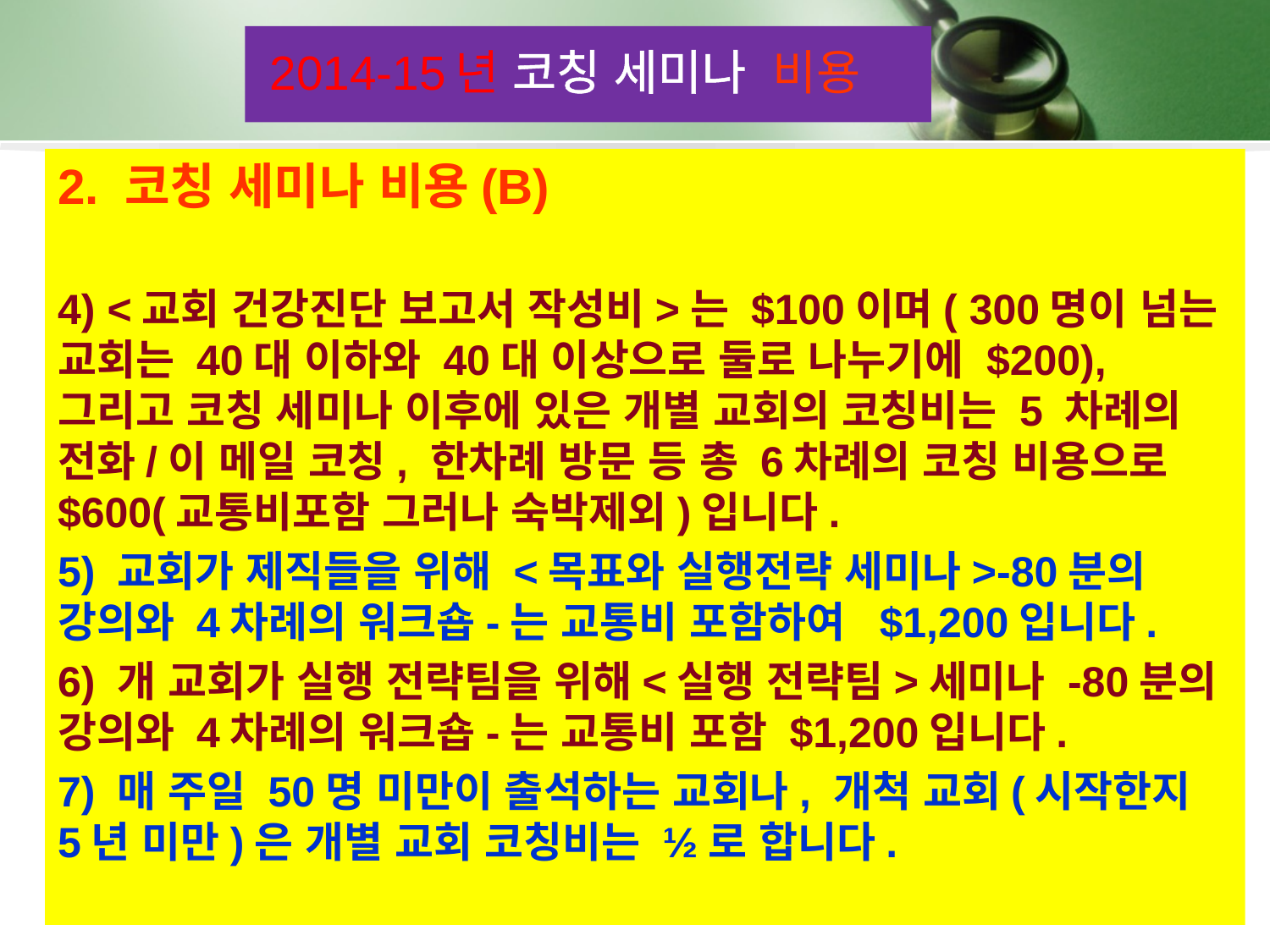

2014-15년 코칭 세미나  비용
2. 코칭 세미나 비용(B)

4) <교회 건강진단 보고서 작성비>는 $100이며( 300명이 넘는 교회는 40대 이하와 40대 이상으로 둘로 나누기에 $200),그리고 코칭 세미나 이후에 있은 개별 교회의 코칭비는 5 차례의 전화/이 메일 코칭, 한차례 방문 등 총 6차례의 코칭 비용으로 $600(교통비포함 그러나 숙박제외)입니다.
5) 교회가 제직들을 위해 <목표와 실행전략 세미나>-80분의 강의와 4차례의 워크숍-는 교통비 포함하여  $1,200입니다.
6) 개 교회가 실행 전략팀을 위해<실행 전략팀>세미나 -80분의 강의와 4차례의 워크숍-는 교통비 포함 $1,200입니다.
7) 매 주일 50명 미만이 출석하는 교회나, 개척 교회(시작한지 5년 미만)은 개별 교회 코칭비는 ½로 합니다.